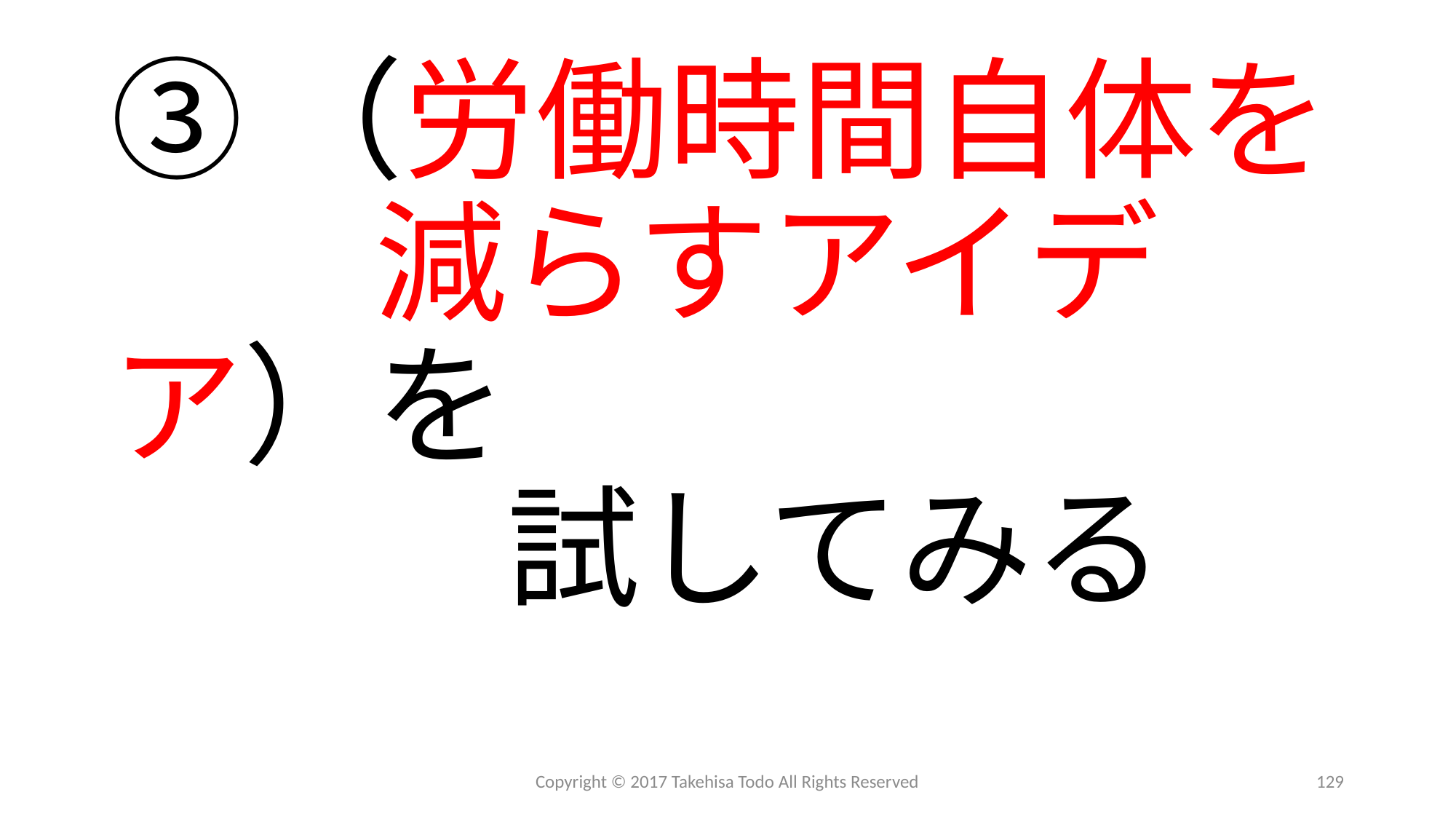

# ③（労働時間自体を 　　減らすアイデア）を 　　　試してみる
Copyright © 2017 Takehisa Todo All Rights Reserved
129